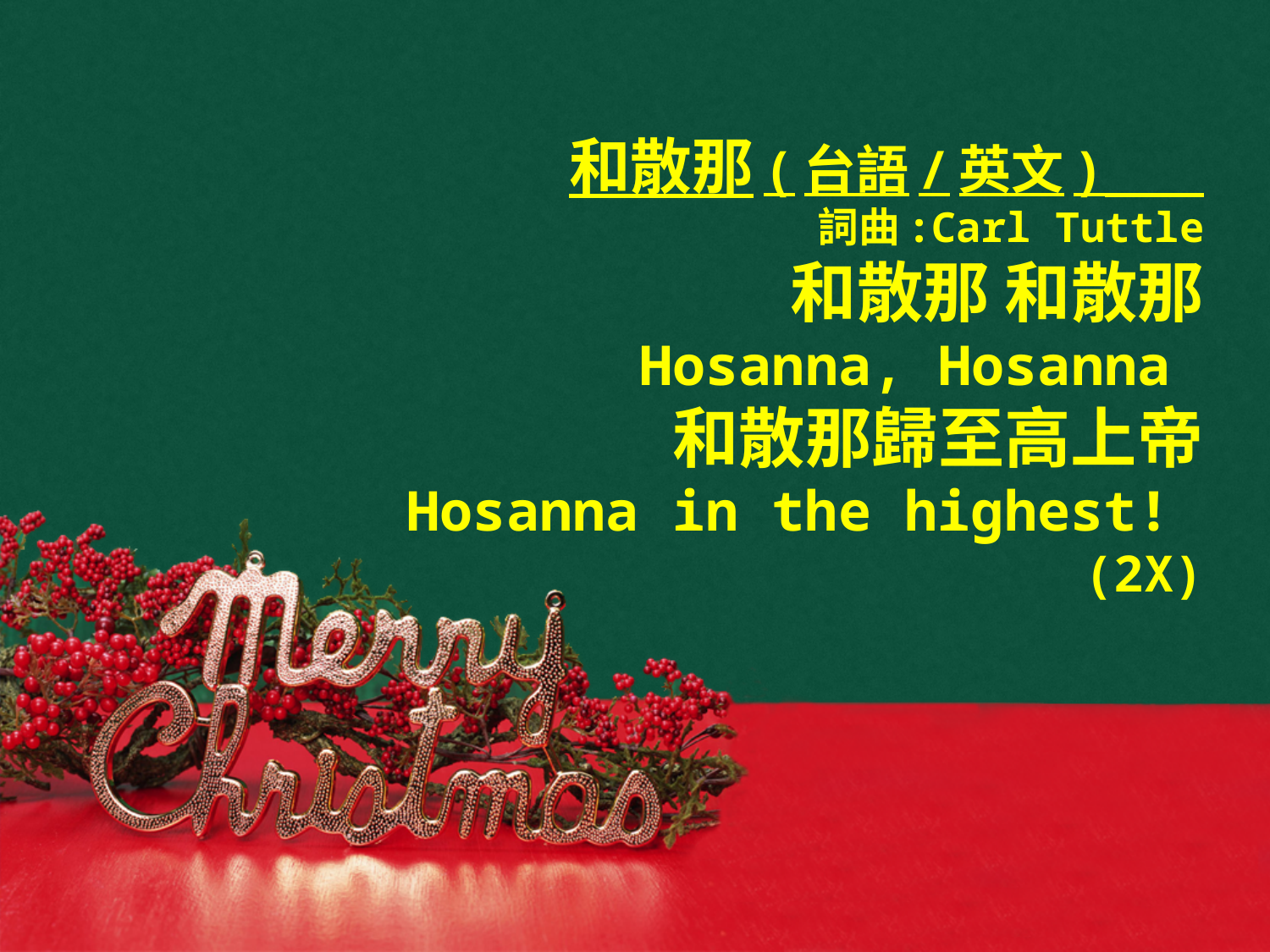

# 和散那(台語/英文) 詞曲:Carl Tuttle 和散那 和散那 Hosanna, Hosanna 和散那歸至高上帝 Hosanna in the highest! (2X)